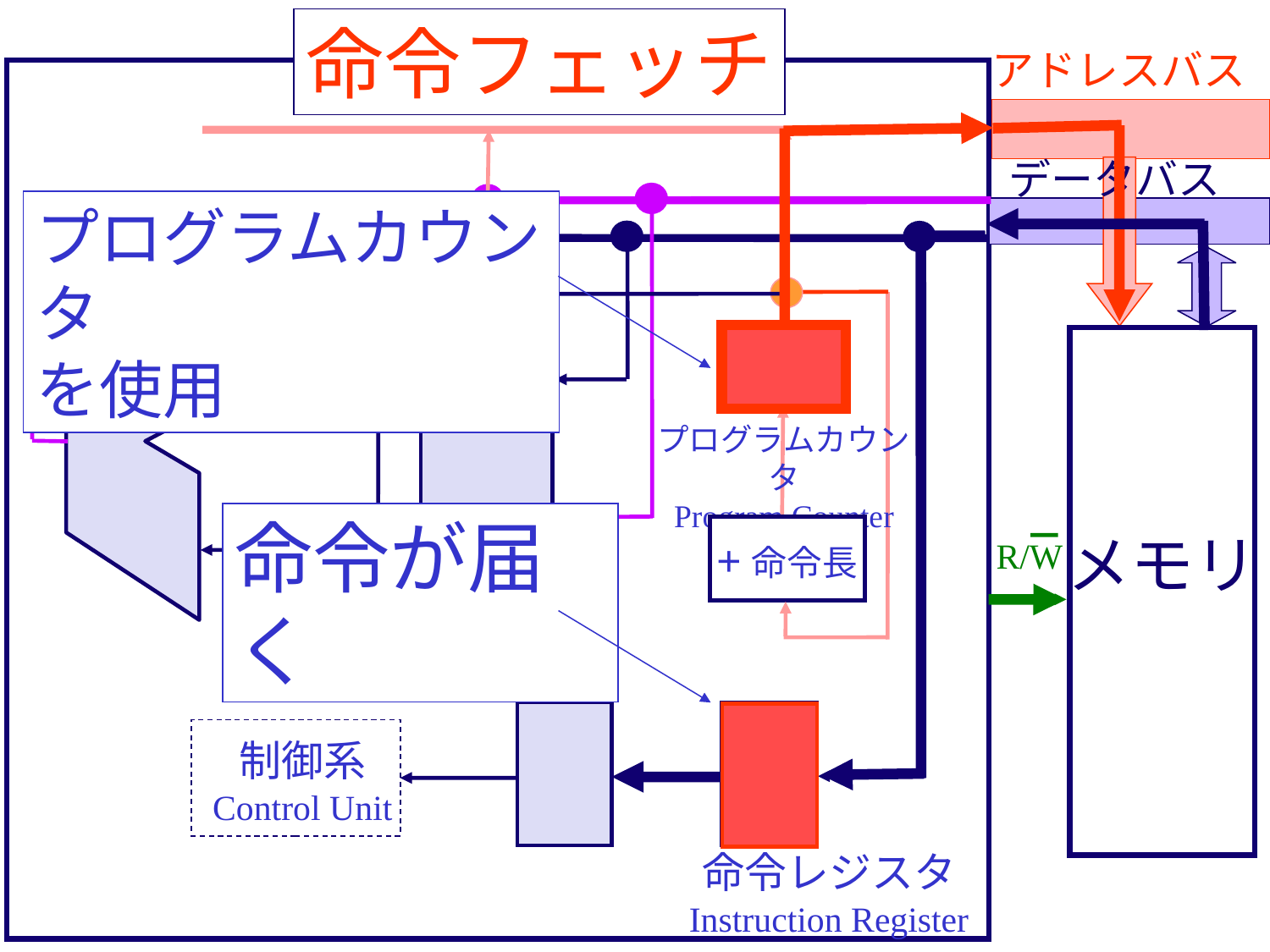

命令フェッチ
アドレスバス

データバス

プログラムカウンタ
を使用

プログラムカウンタ
Program Counter

命令が届く

+命令長
メモリ
R/W

制御系
Control Unit

命令レジスタ
Instruction Register